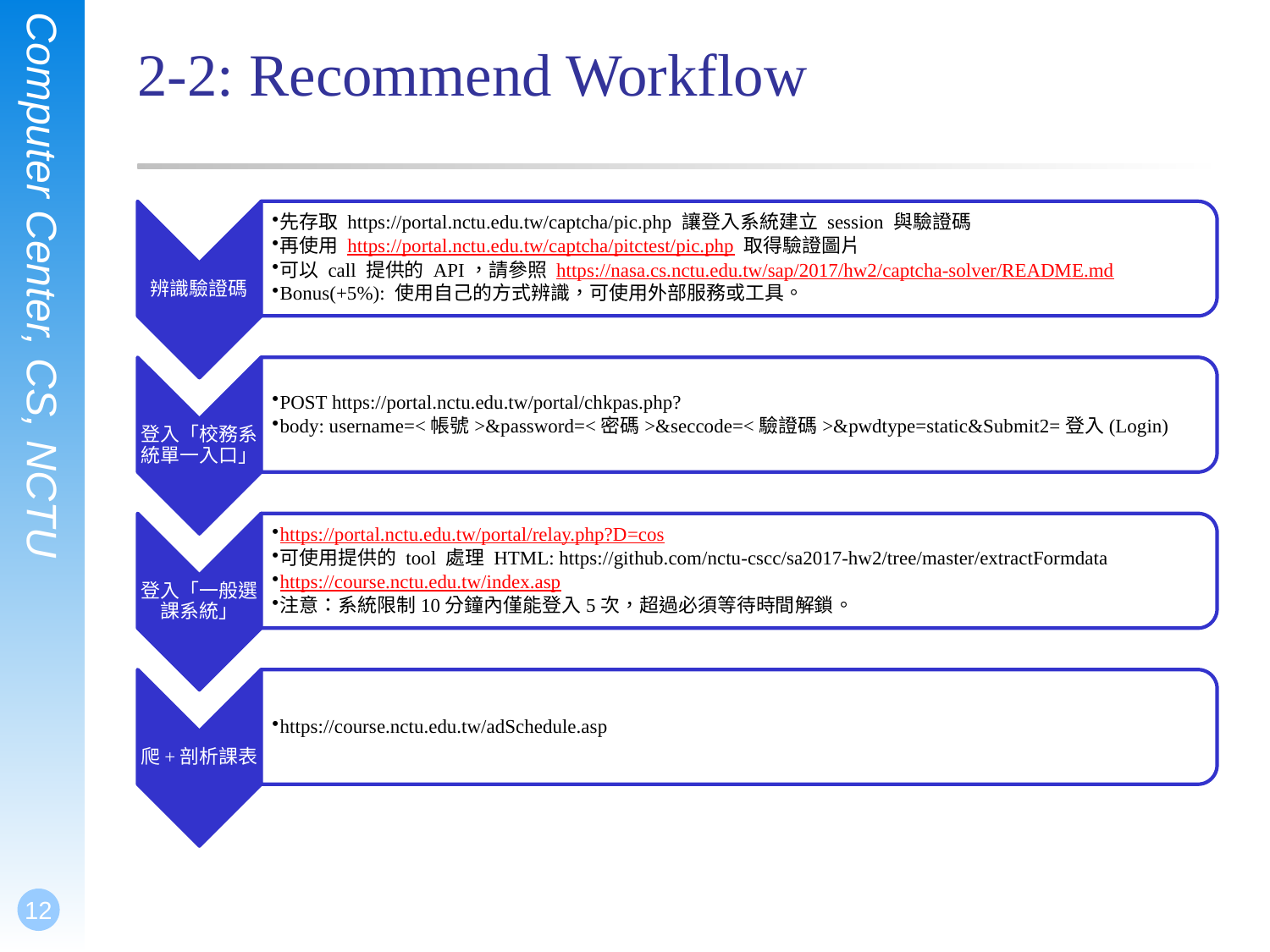

# 2-2: Recommend Workflow
辨識驗證碼
先存取 https://portal.nctu.edu.tw/captcha/pic.php 讓登入系統建立 session 與驗證碼
再使用 https://portal.nctu.edu.tw/captcha/pitctest/pic.php 取得驗證圖片
可以 call 提供的 API，請參照 https://nasa.cs.nctu.edu.tw/sap/2017/hw2/captcha-solver/README.md
Bonus(+5%): 使用自己的方式辨識，可使用外部服務或工具。
登入「校務系統單一入口」
POST https://portal.nctu.edu.tw/portal/chkpas.php?
body: username=<帳號>&password=<密碼>&seccode=<驗證碼>&pwdtype=static&Submit2=登入(Login)
登入「一般選課系統」
https://portal.nctu.edu.tw/portal/relay.php?D=cos
可使用提供的 tool 處理 HTML: https://github.com/nctu-cscc/sa2017-hw2/tree/master/extractFormdata
https://course.nctu.edu.tw/index.asp
注意：系統限制10分鐘內僅能登入5次，超過必須等待時間解鎖。
爬+剖析課表
https://course.nctu.edu.tw/adSchedule.asp